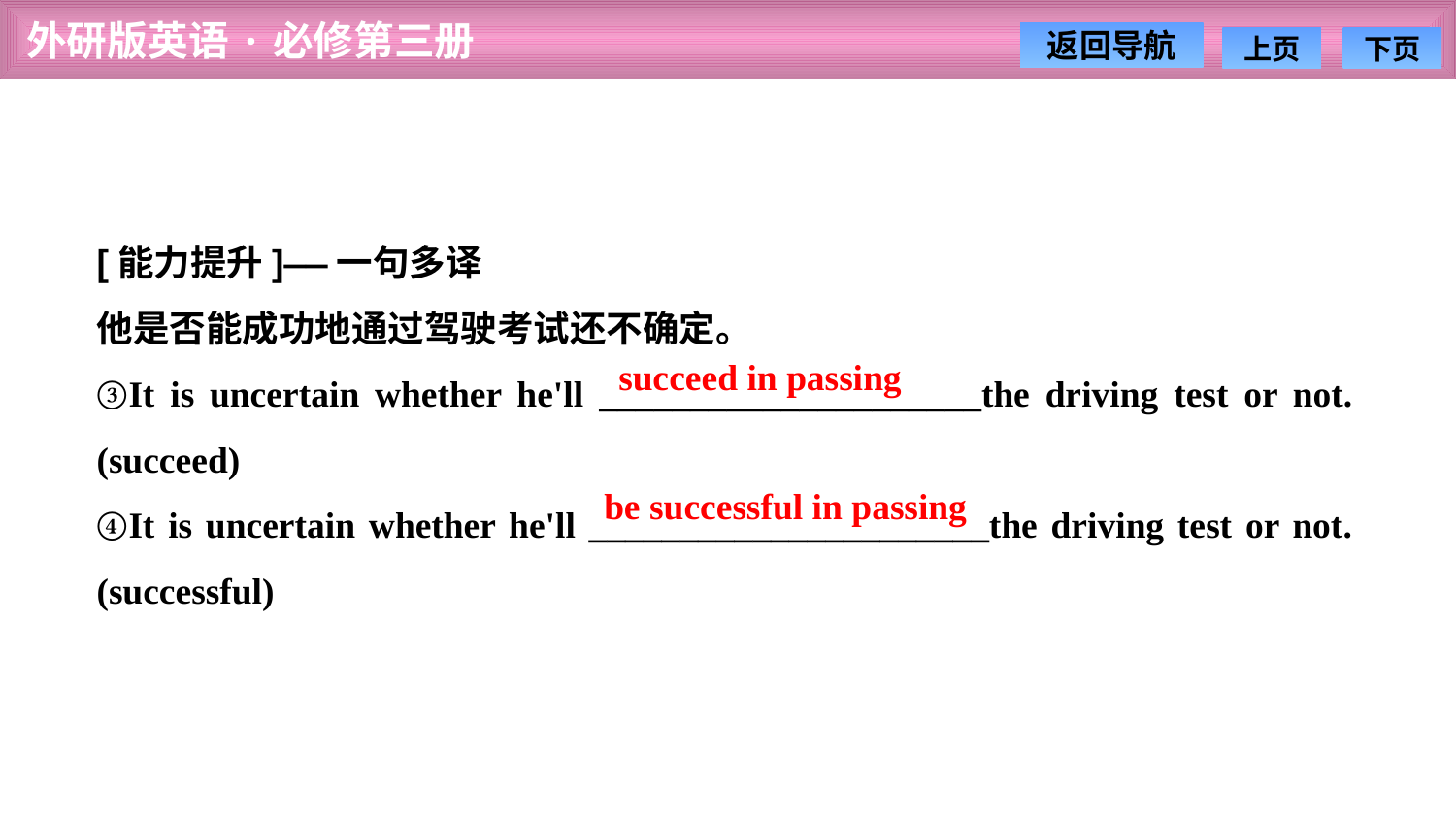

[能力提升]——一句多译
他是否能成功地通过驾驶考试还不确定。
③It is uncertain whether he'll _____________________the driving test or not. (succeed)
④It is uncertain whether he'll ______________________the driving test or not. (successful)
succeed in passing
be successful in passing